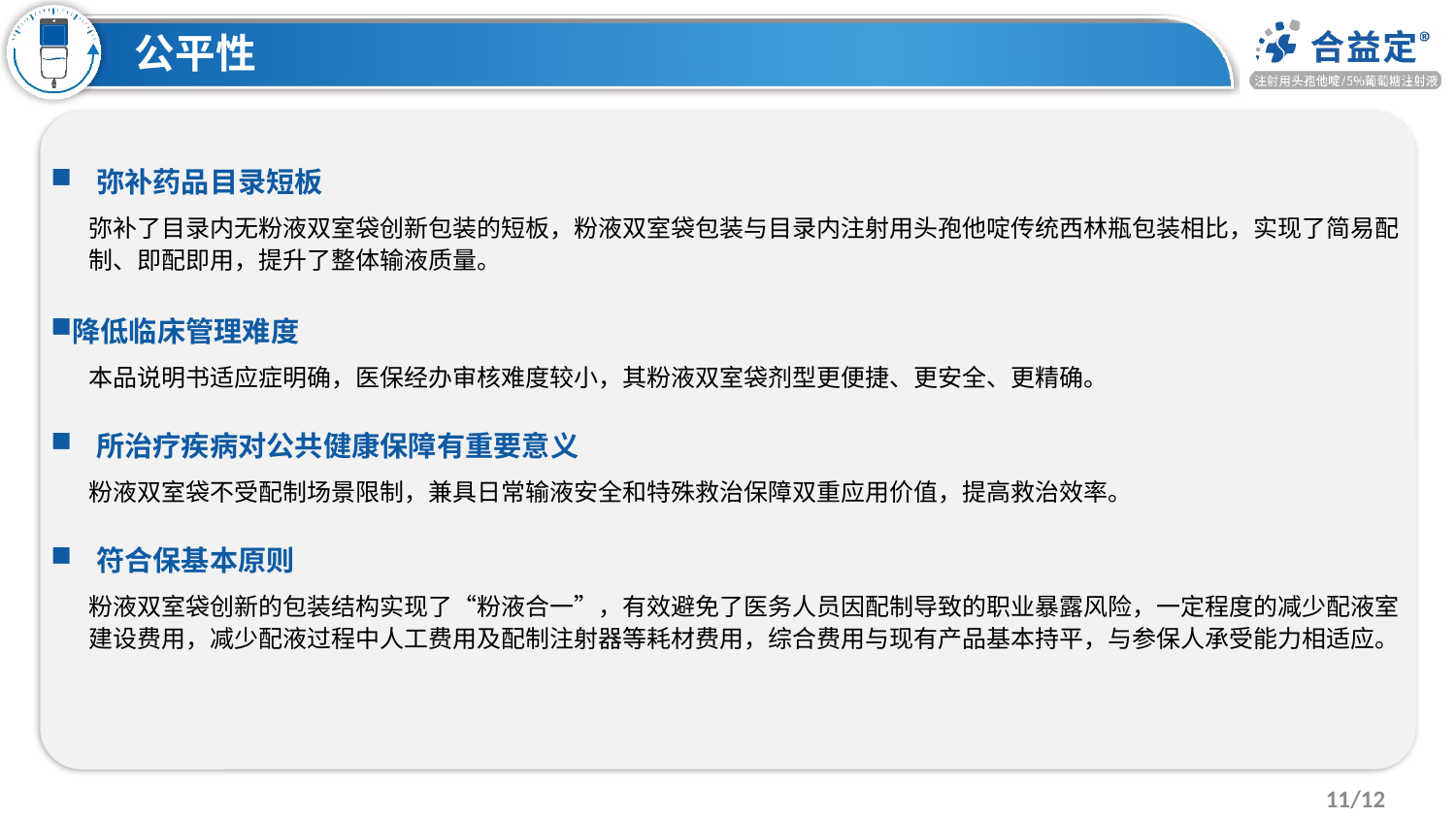

公平性

弥补药品目录短板
弥补了目录内无粉液双室袋创新包装的短板，粉液双室袋包装与目录内注射用头孢他啶传统西林瓶包装相比，实现了简易配制、即配即用，提升了整体输液质量。
降低临床管理难度
本品说明书适应症明确，医保经办审核难度较小，其粉液双室袋剂型更便捷、更安全、更精确。
所治疗疾病对公共健康保障有重要意义
粉液双室袋不受配制场景限制，兼具日常输液安全和特殊救治保障双重应用价值，提高救治效率。
符合保基本原则
粉液双室袋创新的包装结构实现了“粉液合一”，有效避免了医务人员因配制导致的职业暴露风险，一定程度的减少配液室建设费用，减少配液过程中人工费用及配制注射器等耗材费用，综合费用与现有产品基本持平，与参保人承受能力相适应。